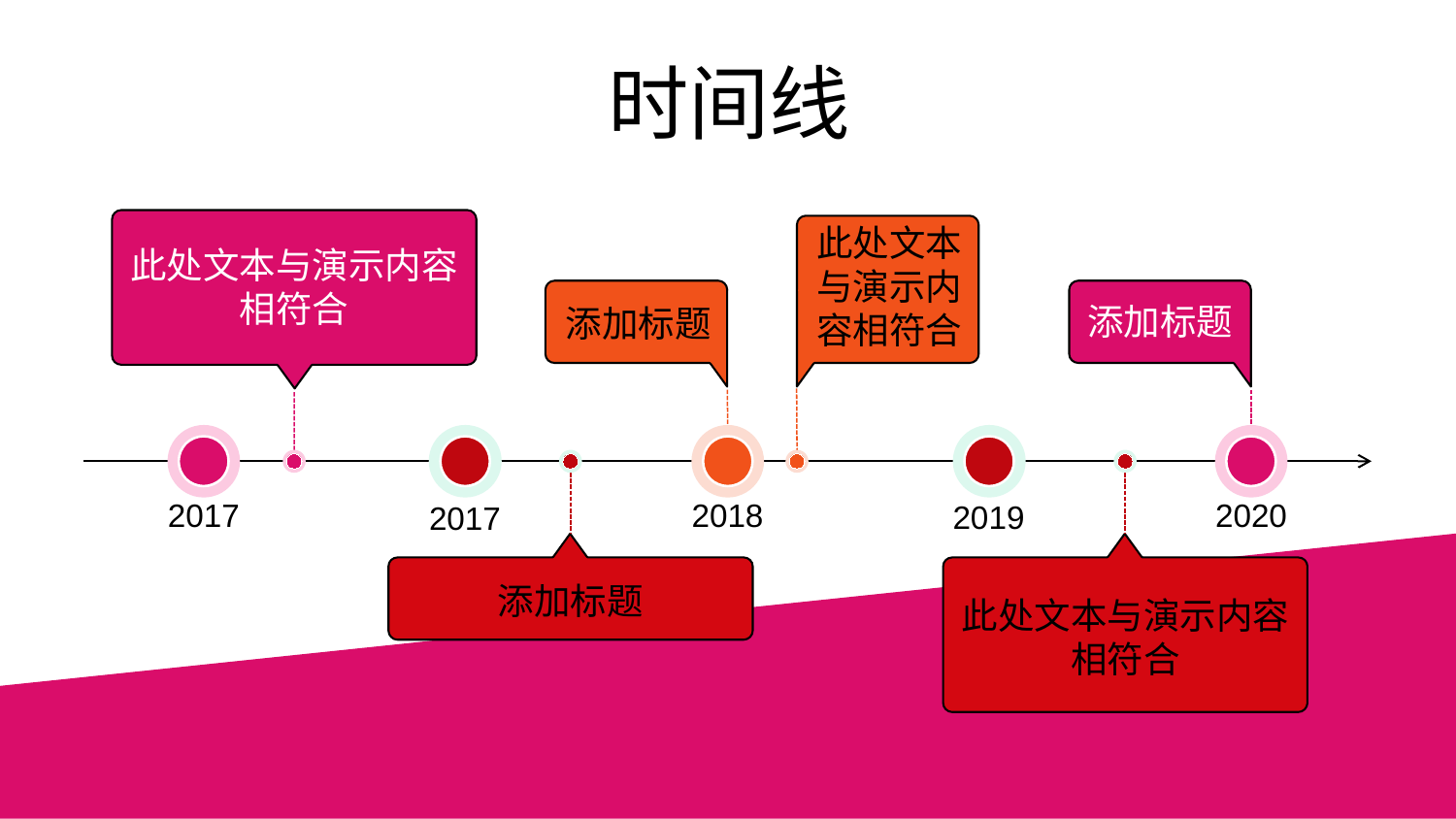

# 时间线
此处文本与演示内容相符合
此处文本与演示内容相符合
添加标题
添加标题
2017
2018
2020
2019
2017
添加标题
此处文本与演示内容相符合